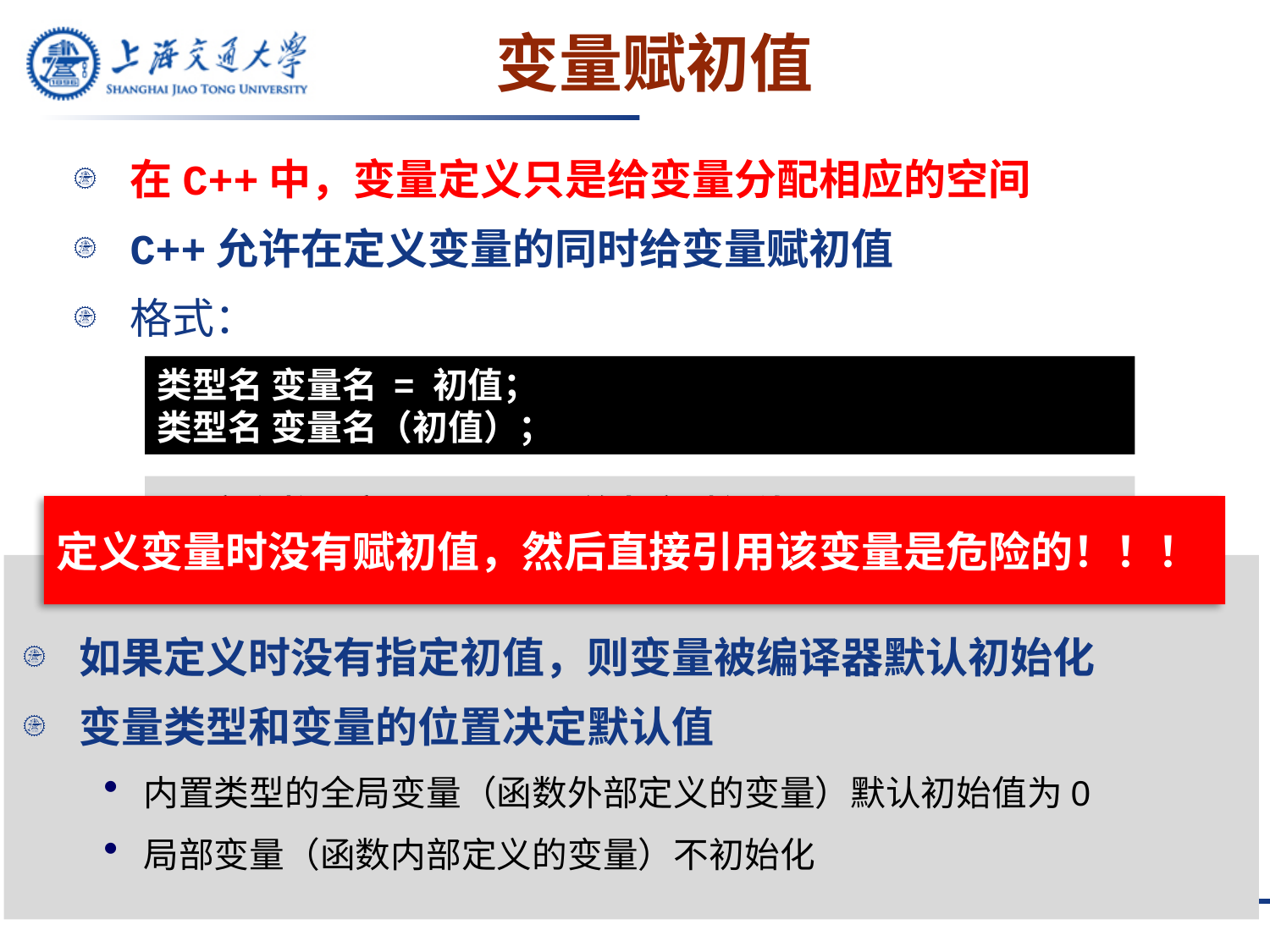

# 变量赋初值
在C++中，变量定义只是给变量分配相应的空间
C++允许在定义变量的同时给变量赋初值
格式：

类型名 变量名 = 初值；
类型名 变量名（初值）；
//定义整型变量count，并为它赋初值0
int count = 0; // 或 int count(0);
//可以给被定义的变量中的一部分变量赋初值，如：
int sum = 0, count = 0, num;
定义变量时没有赋初值，然后直接引用该变量是危险的！！！

如果定义时没有指定初值，则变量被编译器默认初始化
变量类型和变量的位置决定默认值
内置类型的全局变量（函数外部定义的变量）默认初始值为0
局部变量（函数内部定义的变量）不初始化